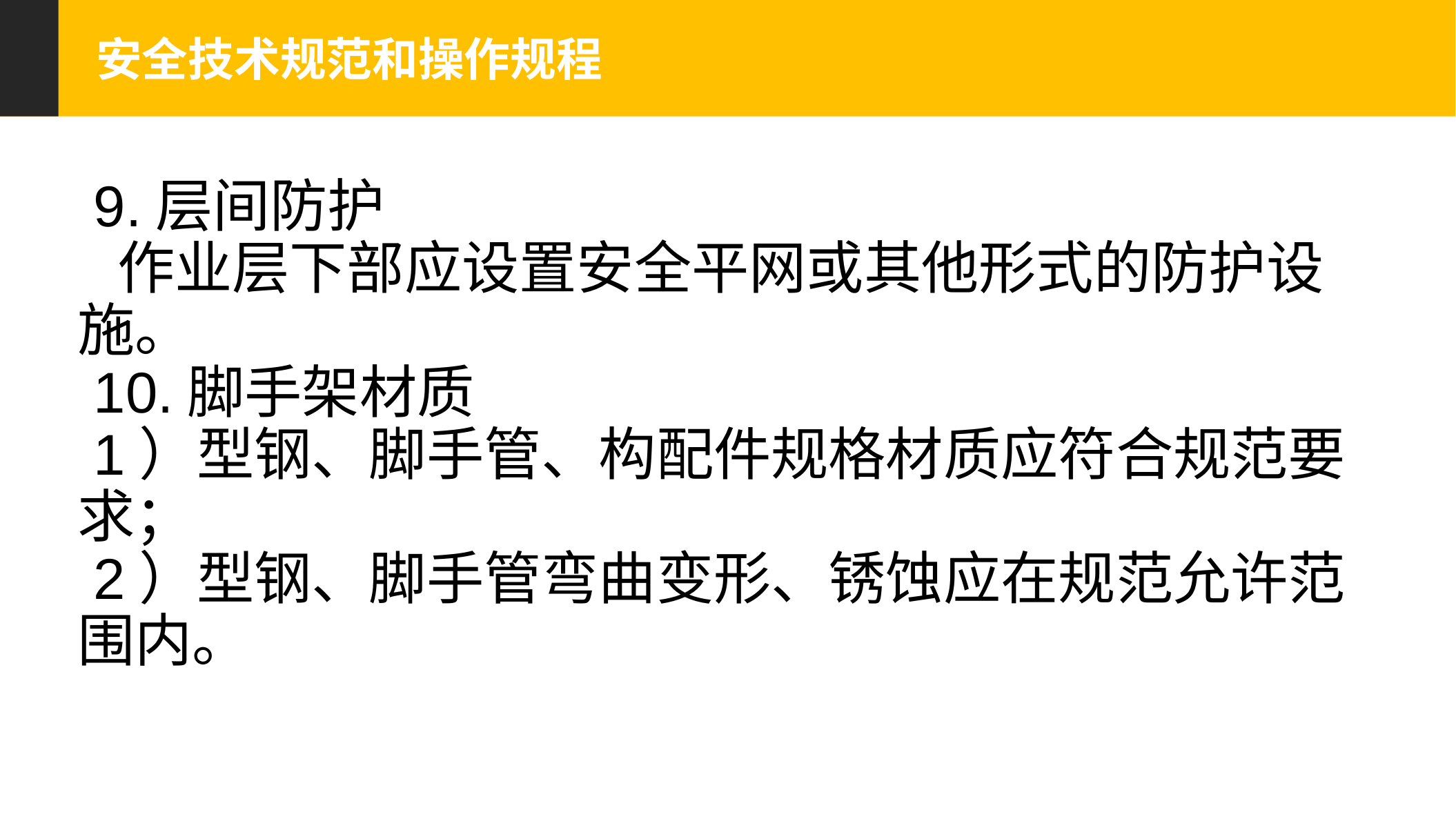

安全技术规范和操作规程
 9.层间防护
  作业层下部应设置安全平网或其他形式的防护设施。
 10.脚手架材质
 1）型钢、脚手管、构配件规格材质应符合规范要求；
 2）型钢、脚手管弯曲变形、锈蚀应在规范允许范围内。